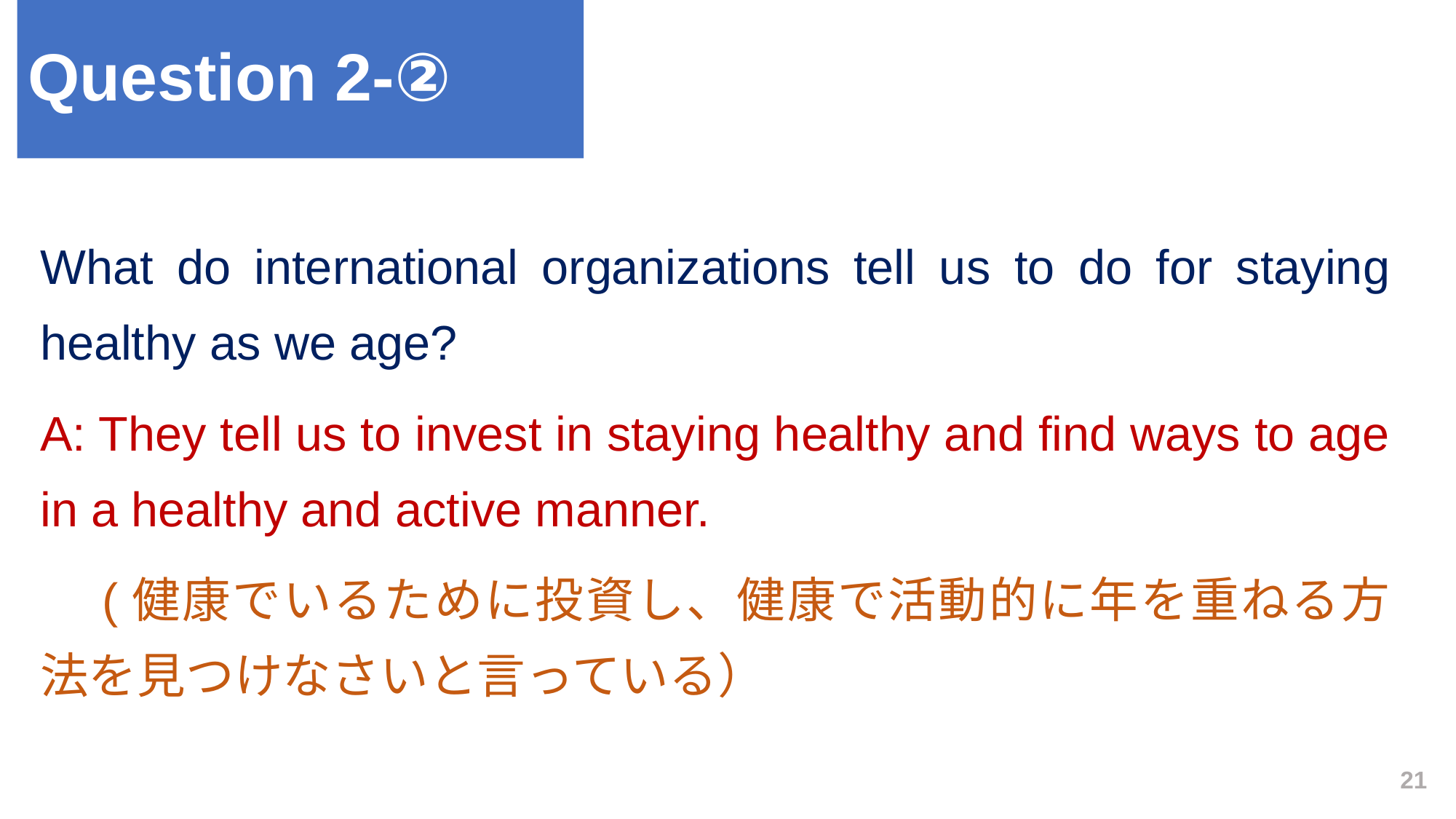

Question 2-②
What do international organizations tell us to do for staying healthy as we age?
A: They tell us to invest in staying healthy and find ways to age in a healthy and active manner.
　(健康でいるために投資し、健康で活動的に年を重ねる方法を見つけなさいと言っている）